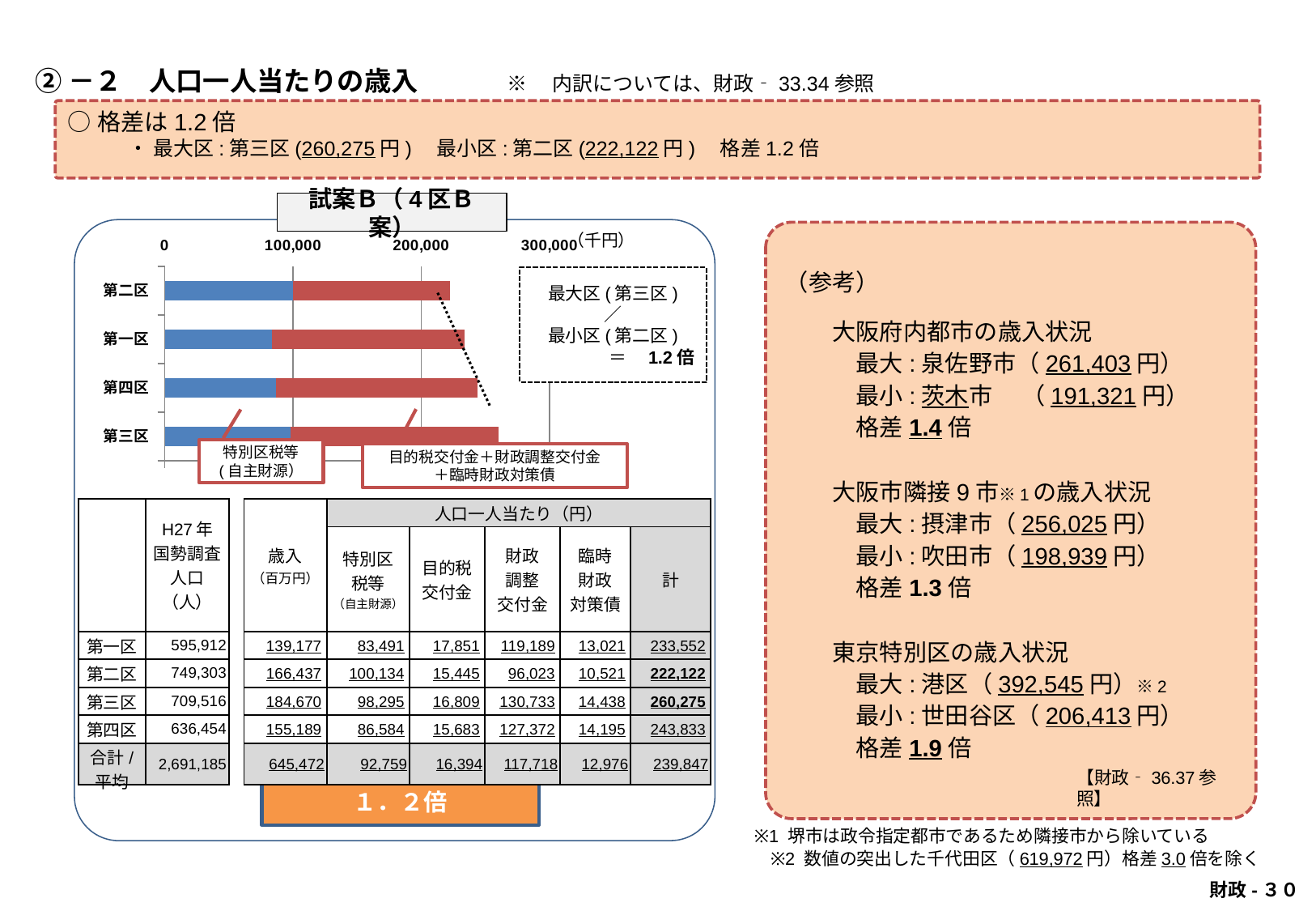

②－２　人口一人当たりの歳入
※　内訳については、財政‐33.34参照
○格差は1.2倍
　　　・ 最大区:第三区(260,275円)　最小区:第二区(222,122円)　格差1.2倍
試案Ｂ（4区Ｂ案）

（参考）

　　大阪府内都市の歳入状況
　　　最大:泉佐野市（261,403円）
　　　最小:茨木市　 （191,321円）
　　　格差1.4倍

　　大阪市隣接9市※1の歳入状況
　　　最大:摂津市（256,025円）
　　　最小:吹田市（198,939円）
　　　格差1.3倍

　　東京特別区の歳入状況
　　　最大:港区（392,545円）※2
　　　最小:世田谷区（206,413円）
　　　格差1.9倍

（千円）

### Chart

| Category |  |  |
|---|---|---|
| 第三区  | 98295.0 | 161980.0 |
| 第四区  | 86584.0 | 157250.0 |
| 第一区  | 83491.0 | 150061.0 |
| 第二区  | 100134.0 | 121989.0 |
最大区(第三区)
／
最小区(第二区)
＝　1.2倍
特別区税等
(自主財源）
目的税交付金＋財政調整交付金
＋臨時財政対策債
|  | H27年 国勢調査 人口（人） |  | 歳入 （百万円） | 人口一人当たり（円） |  |  |  |  |
| --- | --- | --- | --- | --- | --- | --- | --- | --- |
|  |  |  |  | 特別区 税等 （自主財源） | 目的税 交付金 | 財政 調整 交付金 | 臨時 財政 対策債 | 計 |
|  |  |  |  |  |  |  |  |  |
| 第一区 | 595,912 |  | 139,177 | 83,491 | 17,851 | 119,189 | 13,021 | 233,552 |
| 第二区 | 749,303 |  | 166,437 | 100,134 | 15,445 | 96,023 | 10,521 | 222,122 |
| 第三区 | 709,516 |  | 184,670 | 98,295 | 16,809 | 130,733 | 14,438 | 260,275 |
| 第四区 | 636,454 |  | 155,189 | 86,584 | 15,683 | 127,372 | 14,195 | 243,833 |
| 合計/ 平均 | 2,691,185 |  | 645,472 | 92,759 | 16,394 | 117,718 | 12,976 | 239,847 |

【財政‐36.37参照】
１．２倍
※1 堺市は政令指定都市であるため隣接市から除いている
※2 数値の突出した千代田区（619,972円）格差3.0倍を除く
 財政-３０